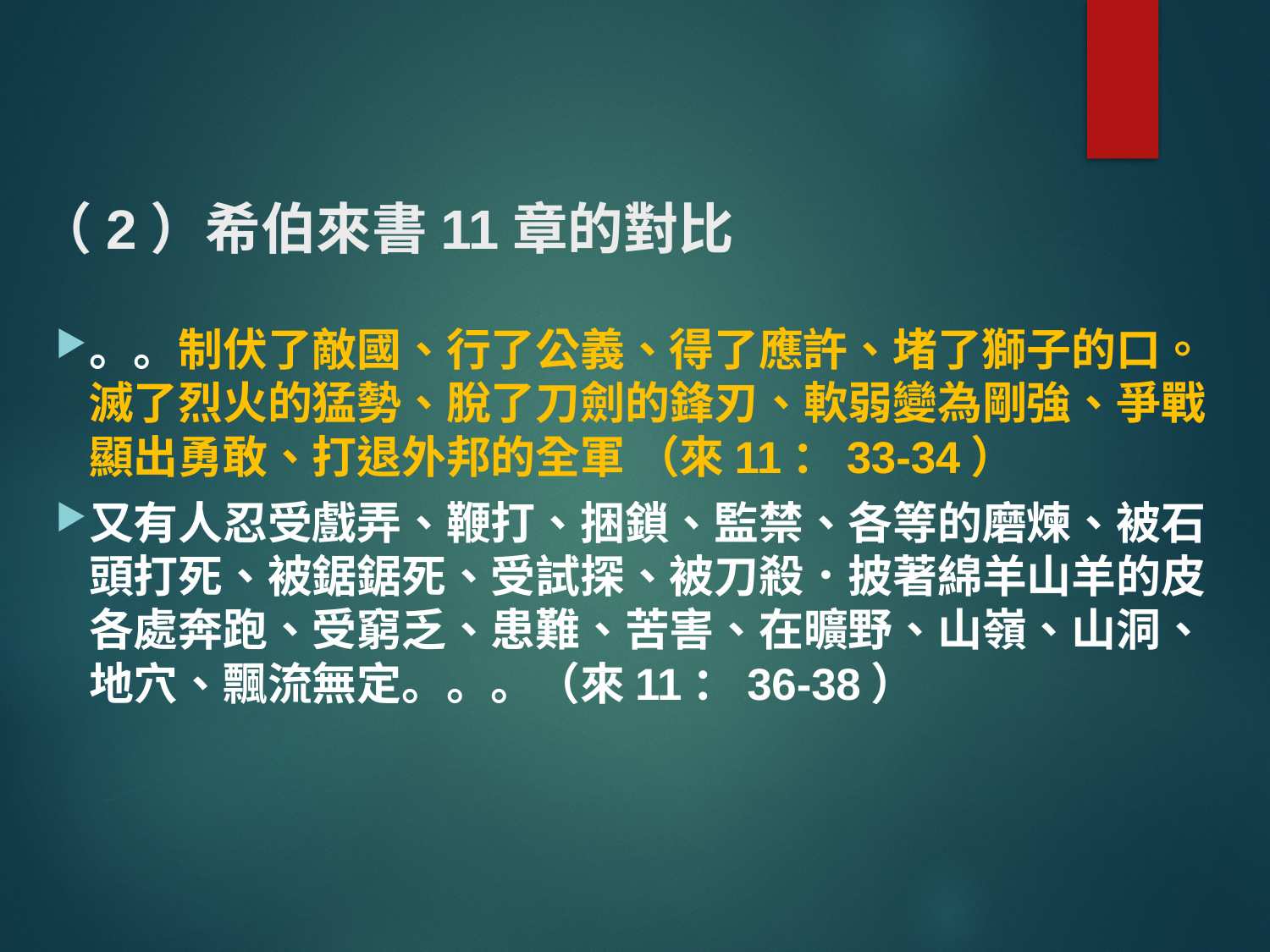

# （2）希伯來書11章的對比
。。制伏了敵國、行了公義、得了應許、堵了獅子的口。滅了烈火的猛勢、脫了刀劍的鋒刃、軟弱變為剛強、爭戰顯出勇敢、打退外邦的全軍 （來11：33-34）
又有人忍受戲弄、鞭打、捆鎖、監禁、各等的磨煉、被石頭打死、被鋸鋸死、受試探、被刀殺．披著綿羊山羊的皮各處奔跑、受窮乏、患難、苦害、在曠野、山嶺、山洞、地穴、飄流無定。。。（來11：36-38）